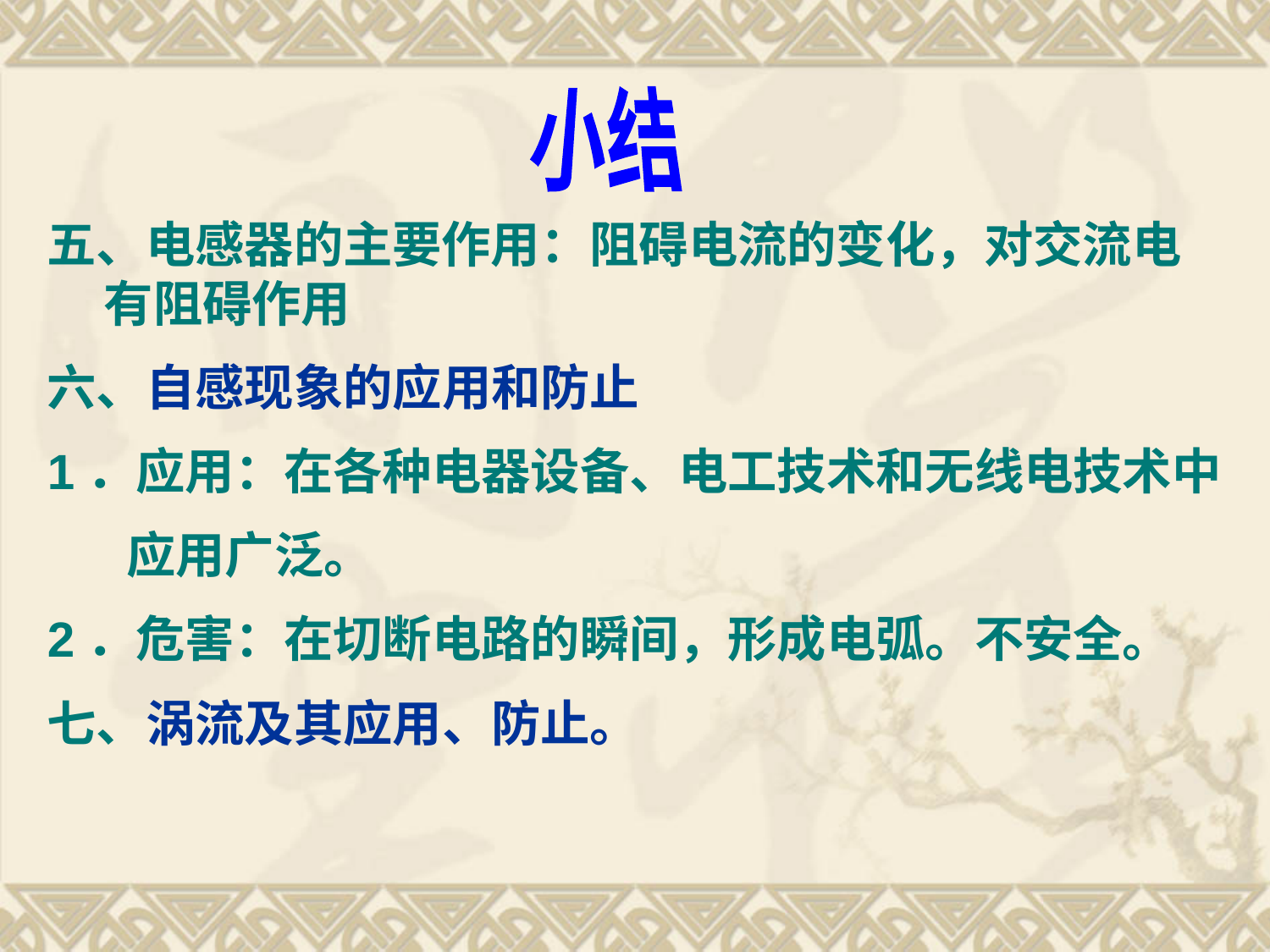

小结

五、电感器的主要作用：阻碍电流的变化，对交流电
    有阻碍作用
六、自感现象的应用和防止
1．应用：在各种电器设备、电工技术和无线电技术中
      应用广泛。
2．危害：在切断电路的瞬间，形成电弧。不安全。
七、涡流及其应用、防止。